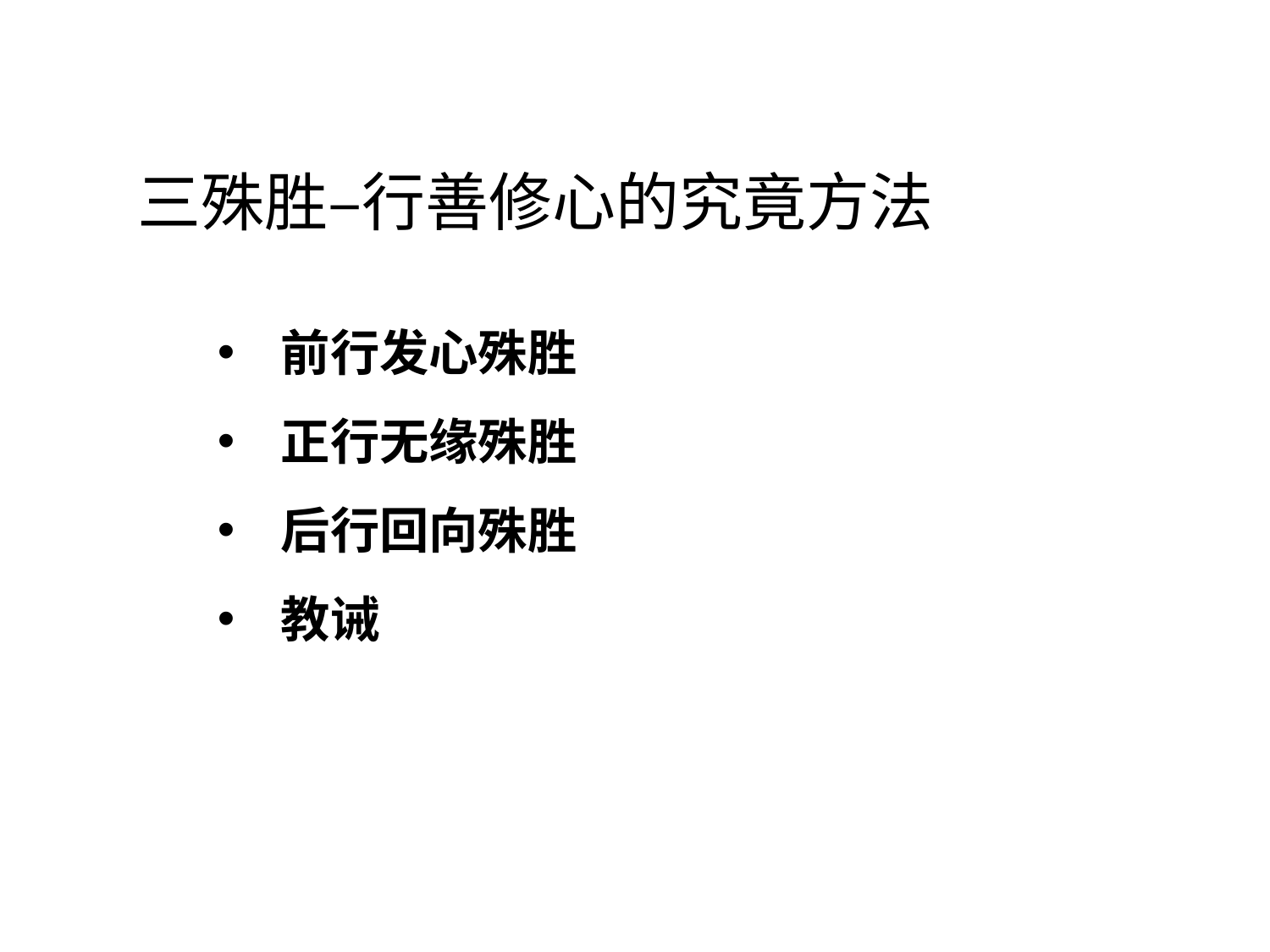

三殊胜–行善修心的究竟方法
前行发心殊胜
正行无缘殊胜
后行回向殊胜
教诫